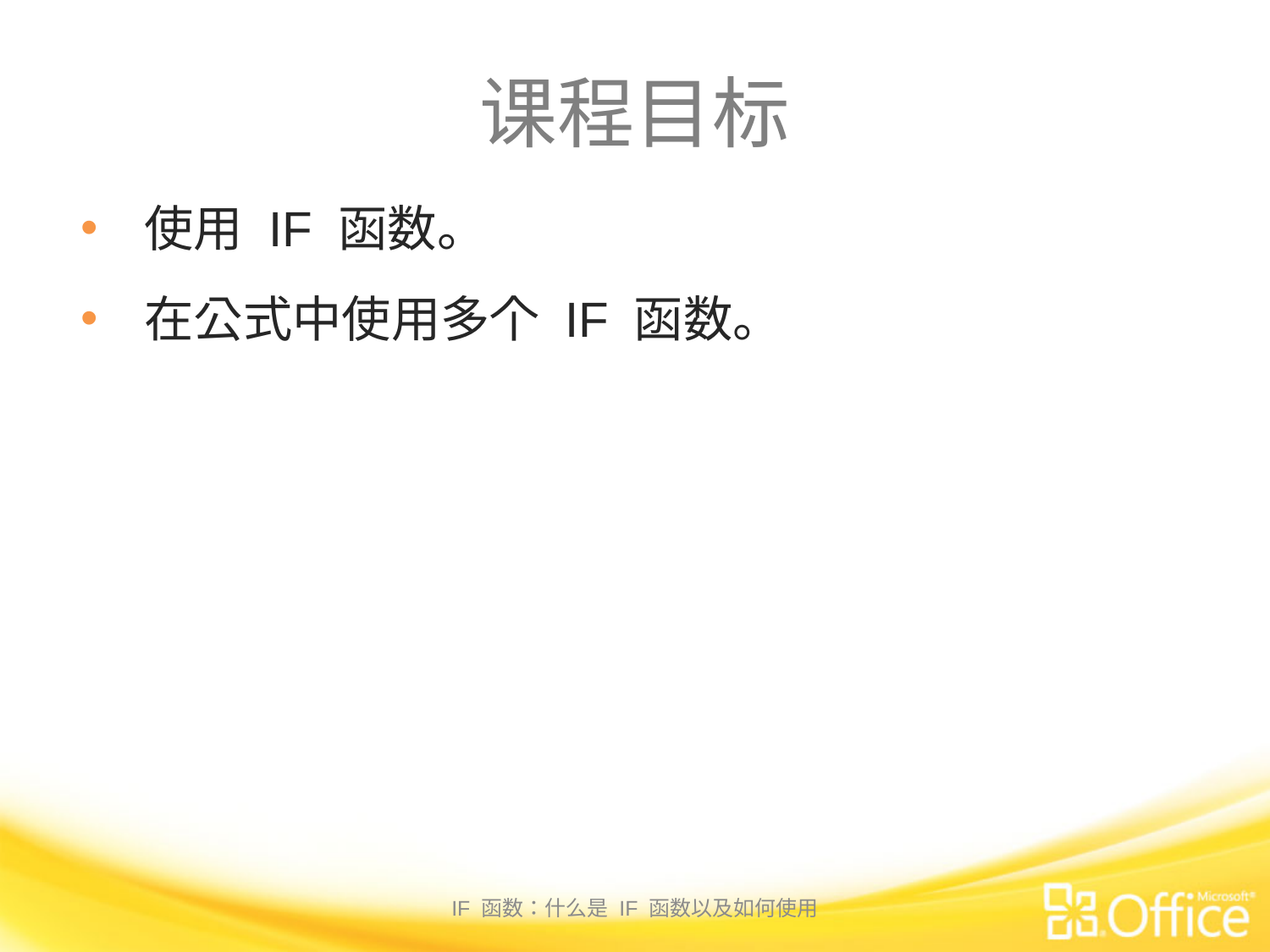

# 课程目标
使用 IF 函数。
在公式中使用多个 IF 函数。
IF 函数：什么是 IF 函数以及如何使用